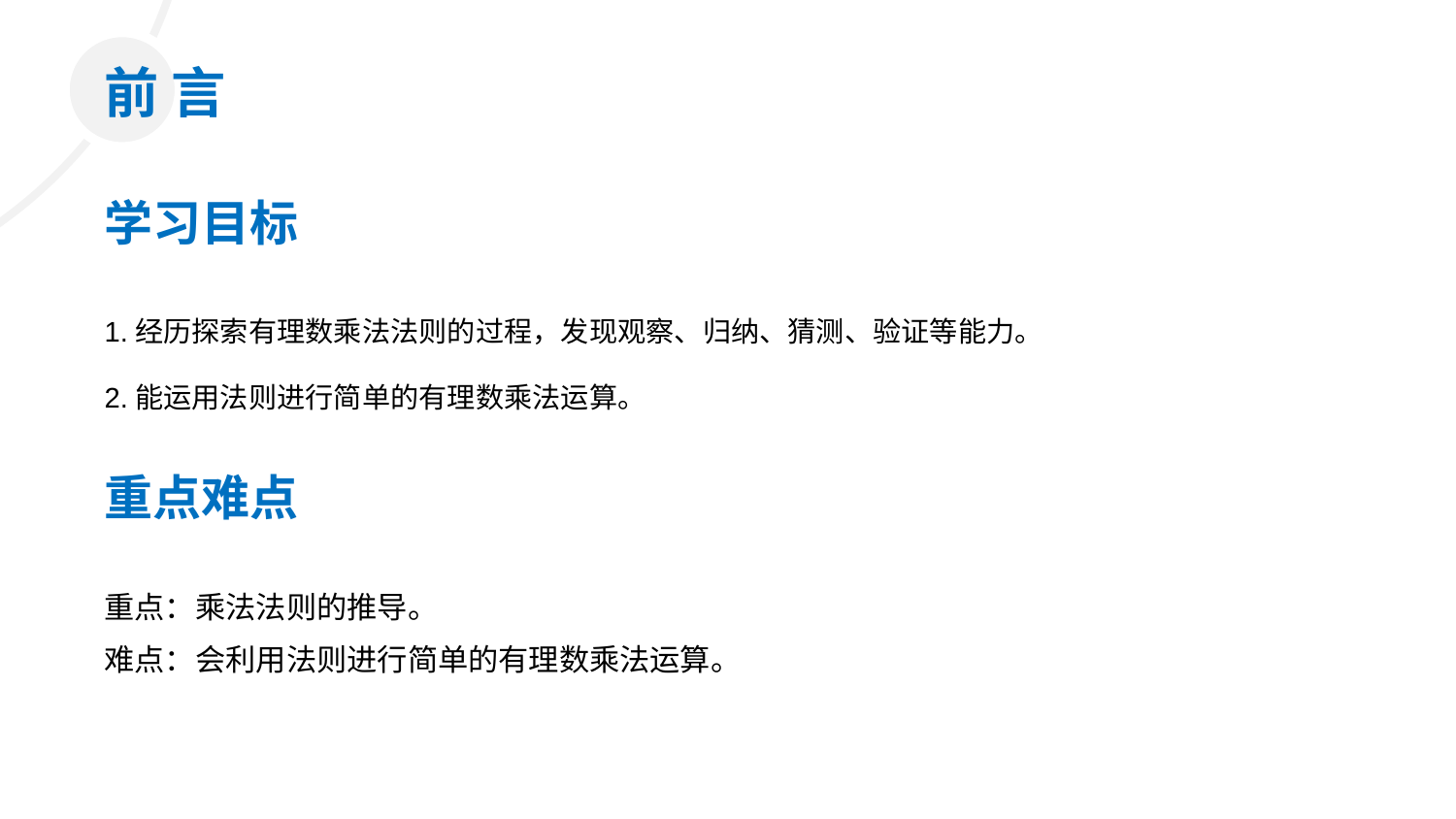

前 言
学习目标
1.经历探索有理数乘法法则的过程，发现观察、归纳、猜测、验证等能力。
2.能运用法则进行简单的有理数乘法运算。
重点难点
重点：乘法法则的推导。
难点：会利用法则进行简单的有理数乘法运算。